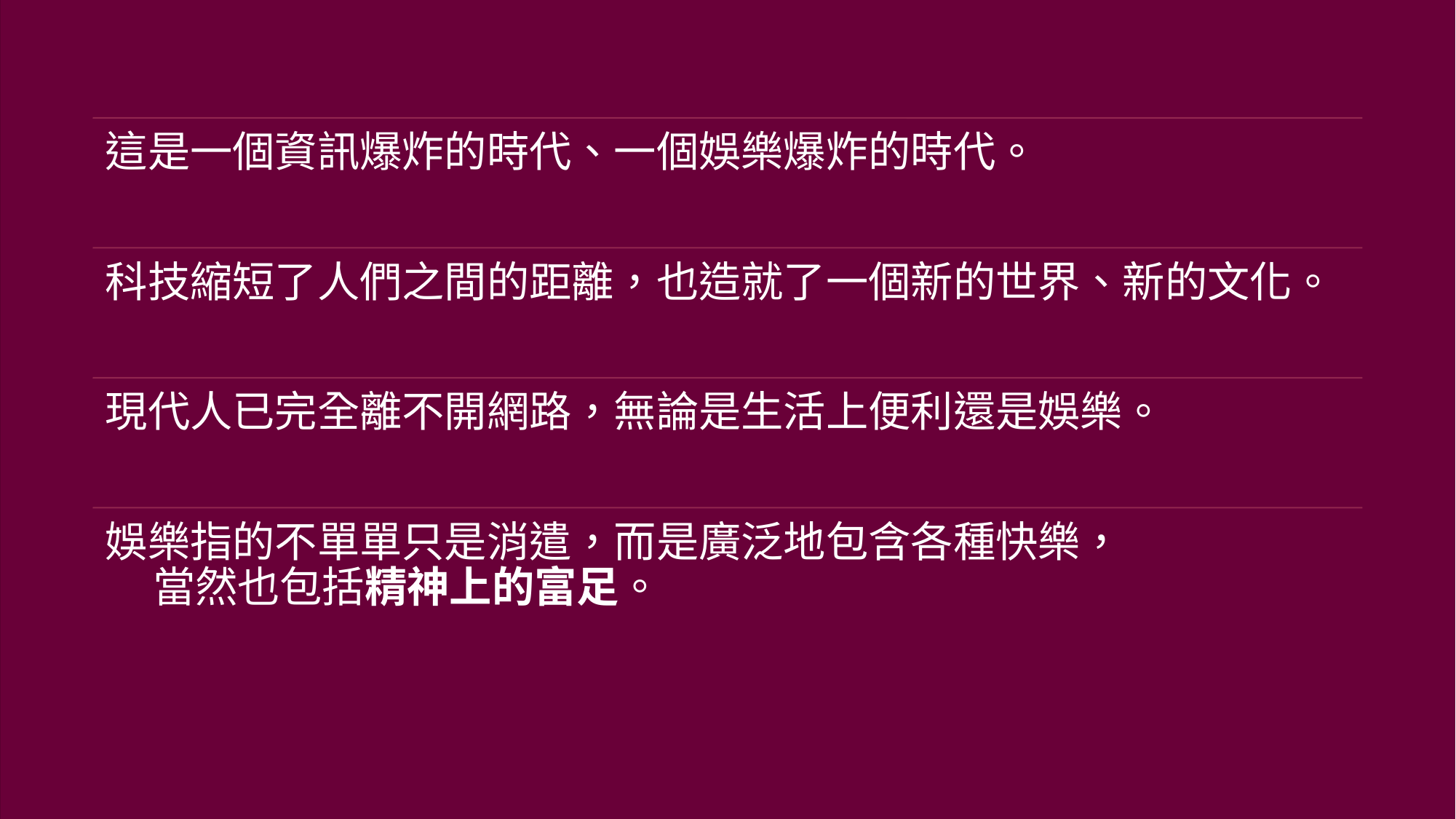

這是一個資訊爆炸的時代、一個娛樂爆炸的時代。
科技縮短了人們之間的距離，也造就了一個新的世界、新的文化。
現代人已完全離不開網路，無論是生活上便利還是娛樂。
娛樂指的不單單只是消遣，而是廣泛地包含各種快樂，                              當然也包括精神上的富足。